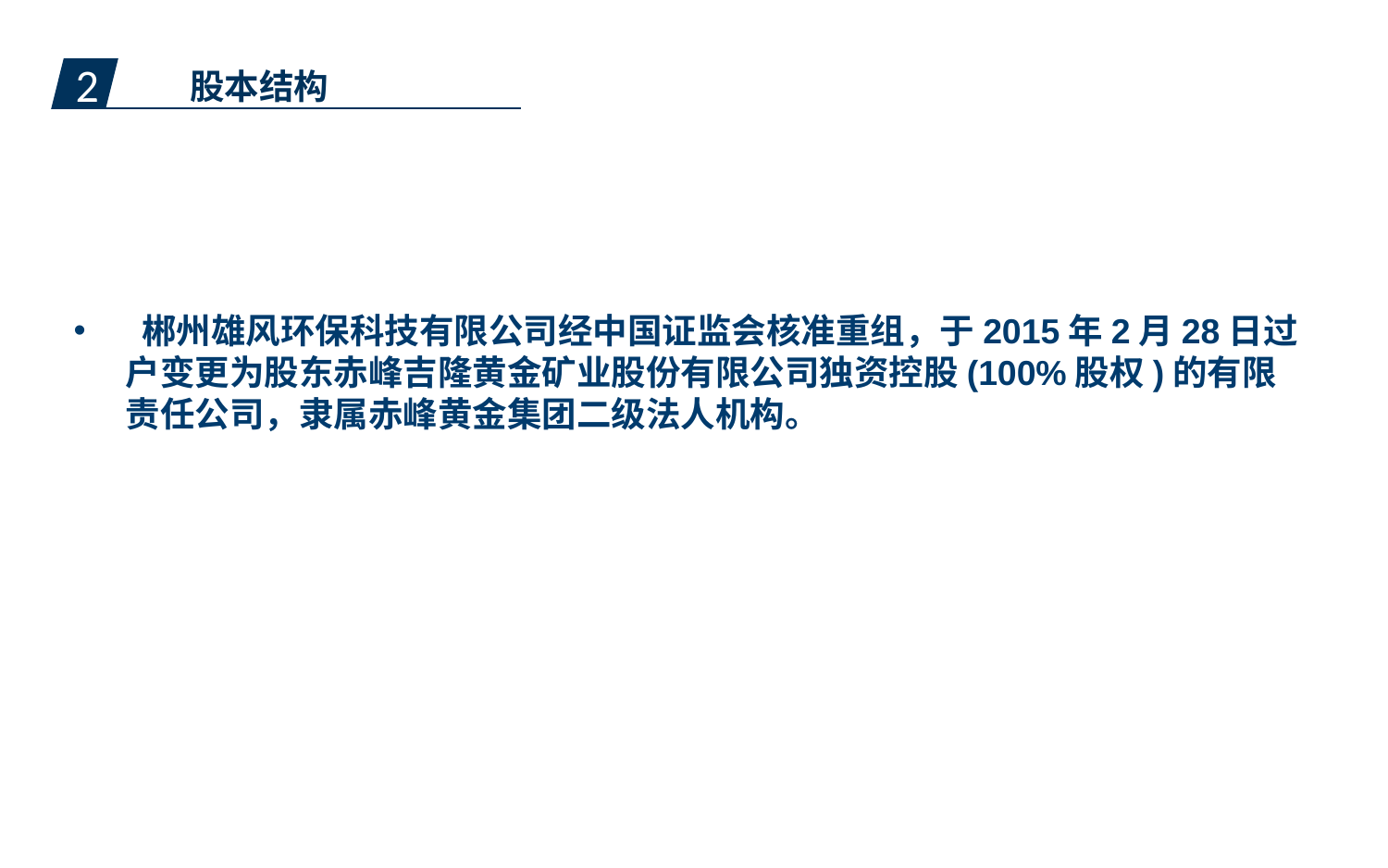

股本结构
2
 郴州雄风环保科技有限公司经中国证监会核准重组，于2015年2月28日过户变更为股东赤峰吉隆黄金矿业股份有限公司独资控股(100%股权)的有限责任公司，隶属赤峰黄金集团二级法人机构。